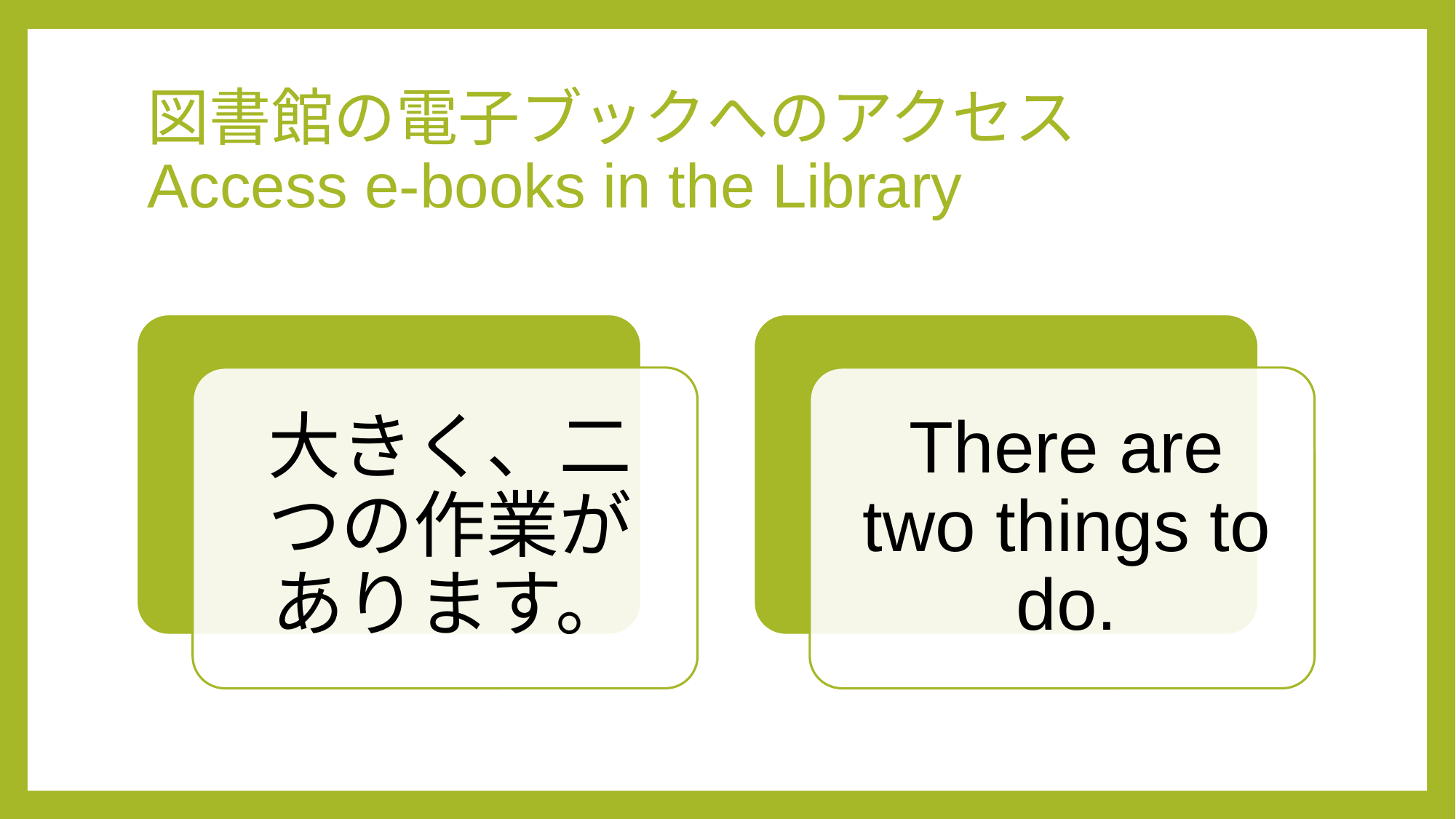

# 図書館の電子ブックへのアクセス Access e-books in the Library
大きく、二つの作業があります。
There are two things to do.